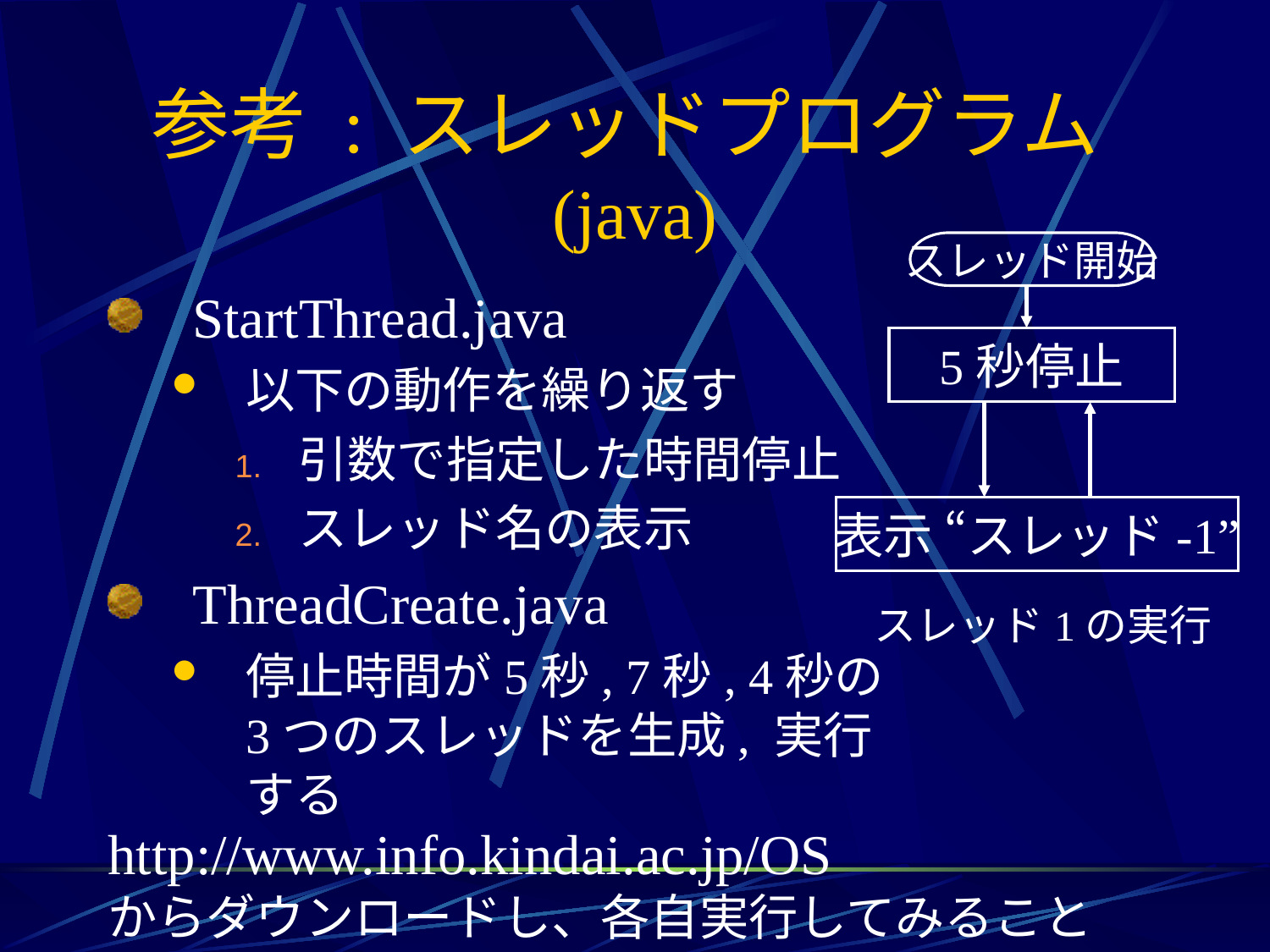

# 参考 : スレッドプログラム(java)
スレッド開始

5秒停止
StartThread.java
以下の動作を繰り返す
引数で指定した時間停止
スレッド名の表示
ThreadCreate.java
停止時間が5秒, 7秒, 4秒の3つのスレッドを生成, 実行する

表示 “スレッド-1”

スレッド1の実行
http://www.info.kindai.ac.jp/OS
からダウンロードし、各自実行してみること